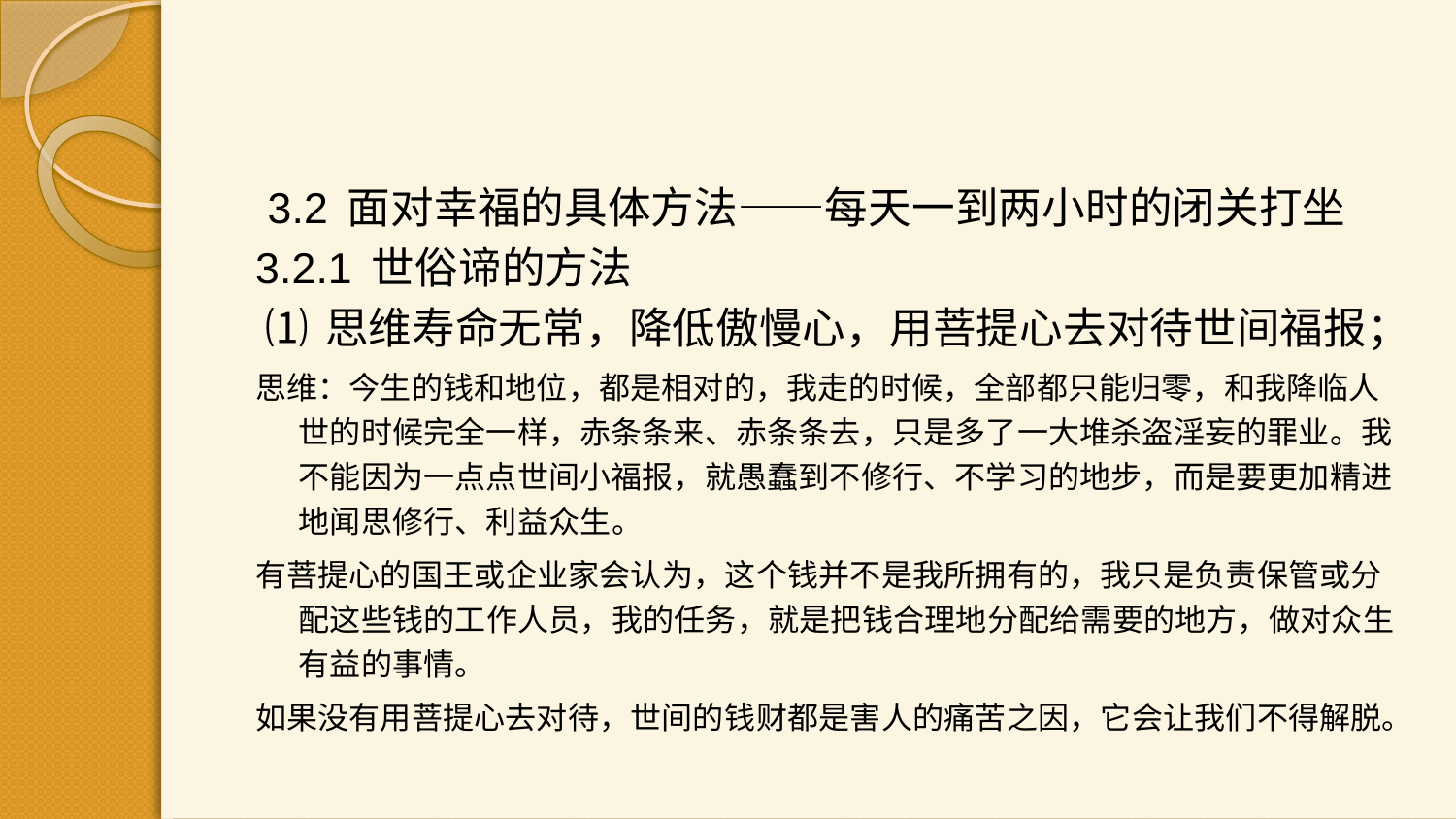

3.2 面对幸福的具体方法——每天一到两小时的闭关打坐
3.2.1 世俗谛的方法
 ⑴ 思维寿命无常，降低傲慢心，用菩提心去对待世间福报；
思维：今生的钱和地位，都是相对的，我走的时候，全部都只能归零，和我降临人世的时候完全一样，赤条条来、赤条条去，只是多了一大堆杀盗淫妄的罪业。我不能因为一点点世间小福报，就愚蠢到不修行、不学习的地步，而是要更加精进地闻思修行、利益众生。
有菩提心的国王或企业家会认为，这个钱并不是我所拥有的，我只是负责保管或分配这些钱的工作人员，我的任务，就是把钱合理地分配给需要的地方，做对众生有益的事情。
如果没有用菩提心去对待，世间的钱财都是害人的痛苦之因，它会让我们不得解脱。